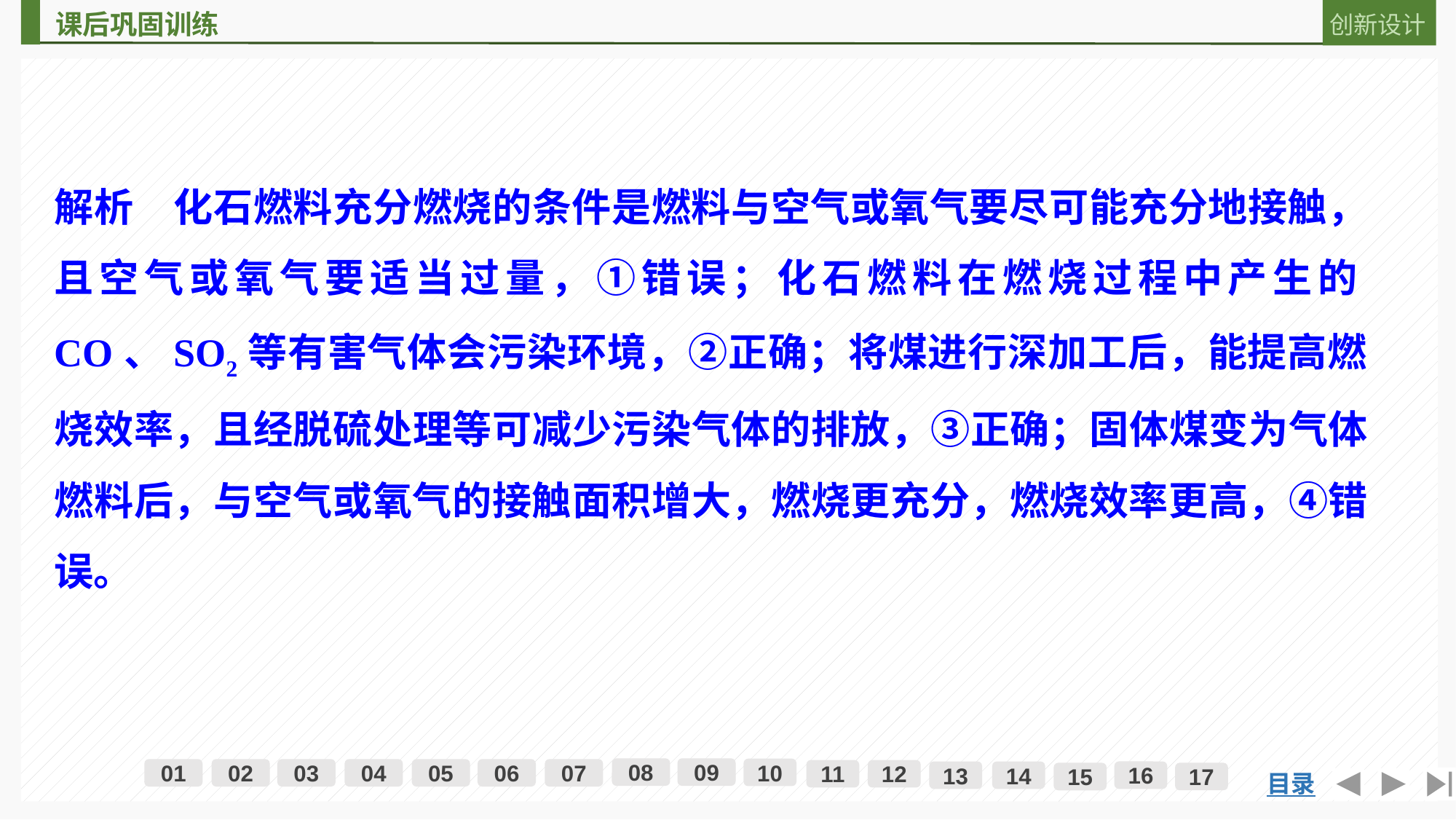

解析　化石燃料充分燃烧的条件是燃料与空气或氧气要尽可能充分地接触，且空气或氧气要适当过量，①错误；化石燃料在燃烧过程中产生的CO、SO2等有害气体会污染环境，②正确；将煤进行深加工后，能提高燃烧效率，且经脱硫处理等可减少污染气体的排放，③正确；固体煤变为气体燃料后，与空气或氧气的接触面积增大，燃烧更充分，燃烧效率更高，④错误。